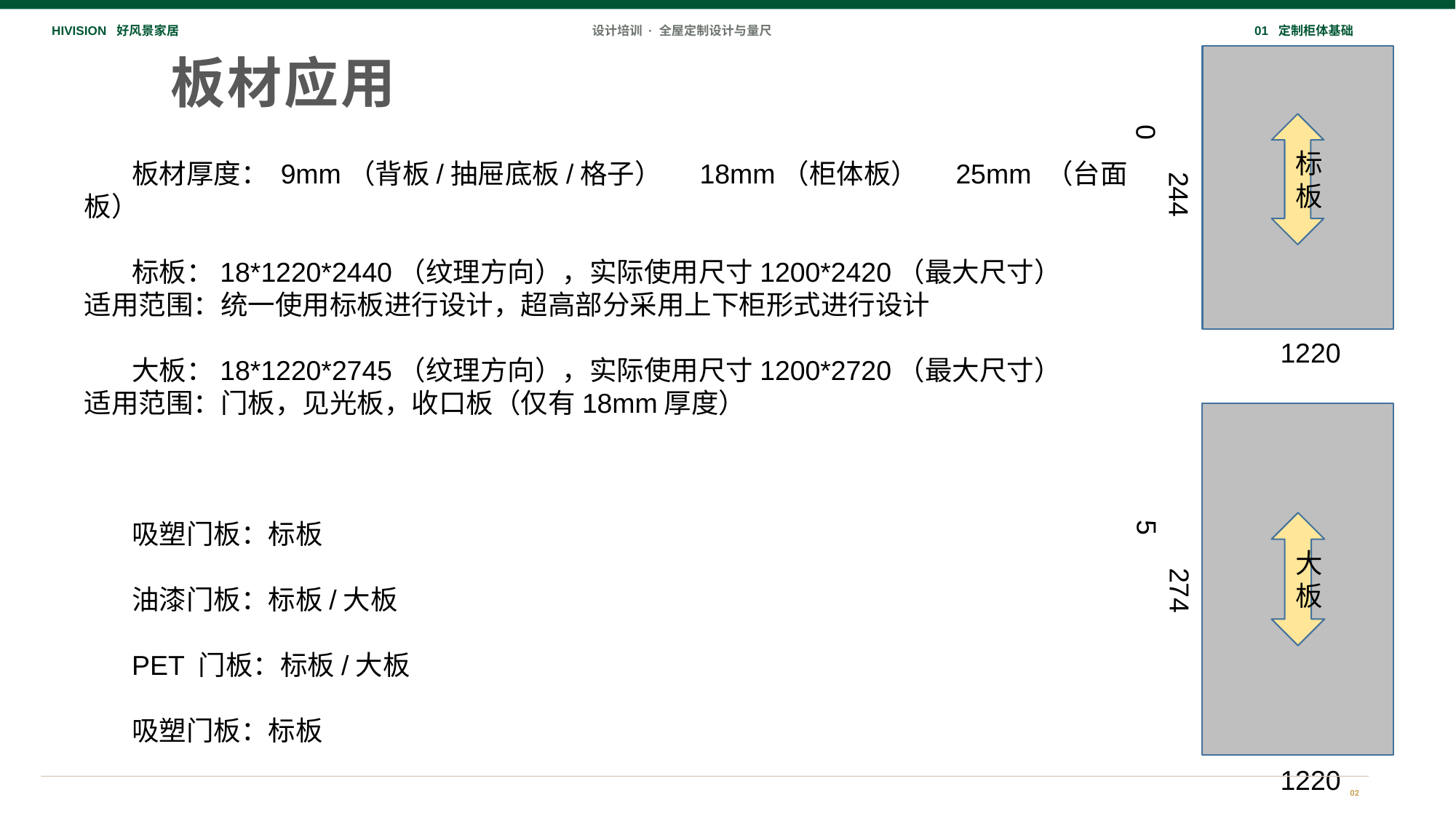

HIVISION  好风景家居
设计培训 · 全屋定制设计与量尺
01  定制柜体基础
板材应用

2440
标板
板材厚度： 9mm（背板/抽屉底板/格子）     18mm（柜体板）     25mm （台面板）

标板：18*1220*2440（纹理方向），实际使用尺寸1200*2420（最大尺寸）
适用范围：统一使用标板进行设计，超高部分采用上下柜形式进行设计

大板：18*1220*2745（纹理方向），实际使用尺寸1200*2720（最大尺寸）
适用范围：门板，见光板，收口板（仅有18mm厚度）

吸塑门板：标板

油漆门板：标板/大板

PET 门板：标板/大板

吸塑门板：标板

1220

2745
大板
1220

02